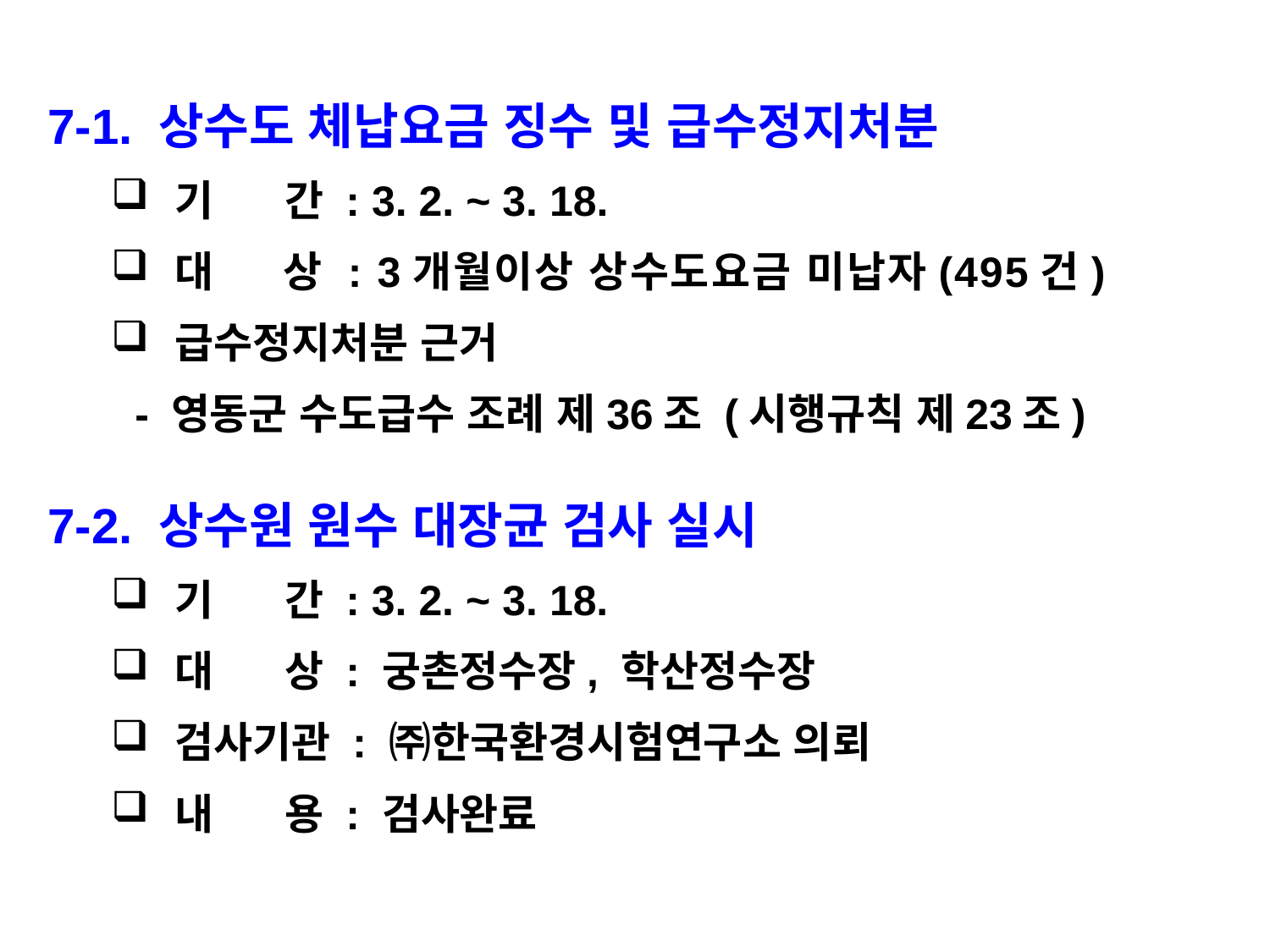

7-1. 상수도 체납요금 징수 및 급수정지처분
기      간 : 3. 2. ~ 3. 18.
대     상 : 3개월이상 상수도요금 미납자(495건)
급수정지처분 근거
  - 영동군 수도급수 조례 제36조 (시행규칙 제23조)
7-2. 상수원 원수 대장균 검사 실시
기      간 : 3. 2. ~ 3. 18.
대      상 : 궁촌정수장, 학산정수장
검사기관 : ㈜한국환경시험연구소 의뢰
내      용 : 검사완료